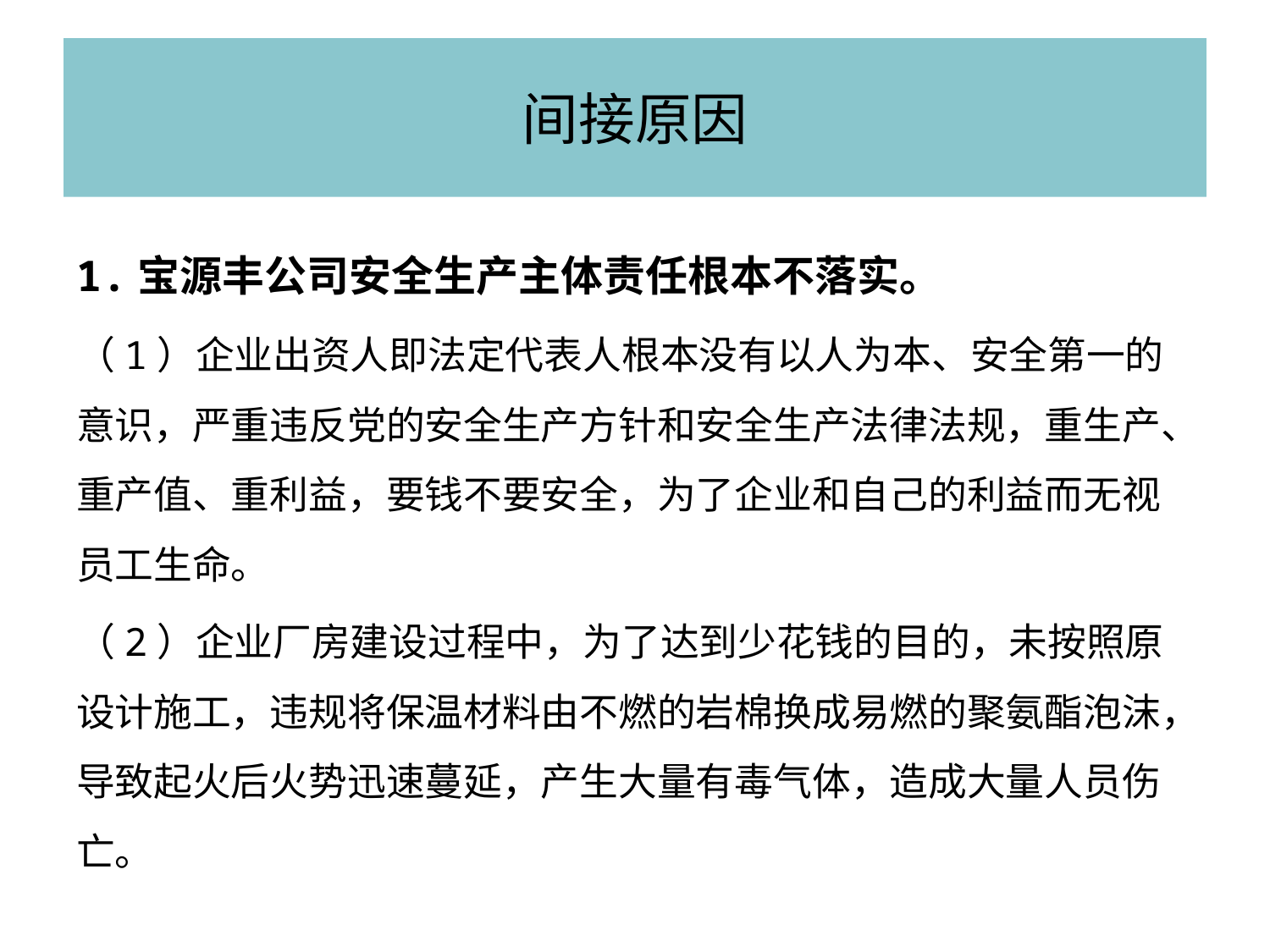

# 间接原因
1.宝源丰公司安全生产主体责任根本不落实。
（1）企业出资人即法定代表人根本没有以人为本、安全第一的意识，严重违反党的安全生产方针和安全生产法律法规，重生产、重产值、重利益，要钱不要安全，为了企业和自己的利益而无视员工生命。
（2）企业厂房建设过程中，为了达到少花钱的目的，未按照原设计施工，违规将保温材料由不燃的岩棉换成易燃的聚氨酯泡沫，导致起火后火势迅速蔓延，产生大量有毒气体，造成大量人员伤亡。

27